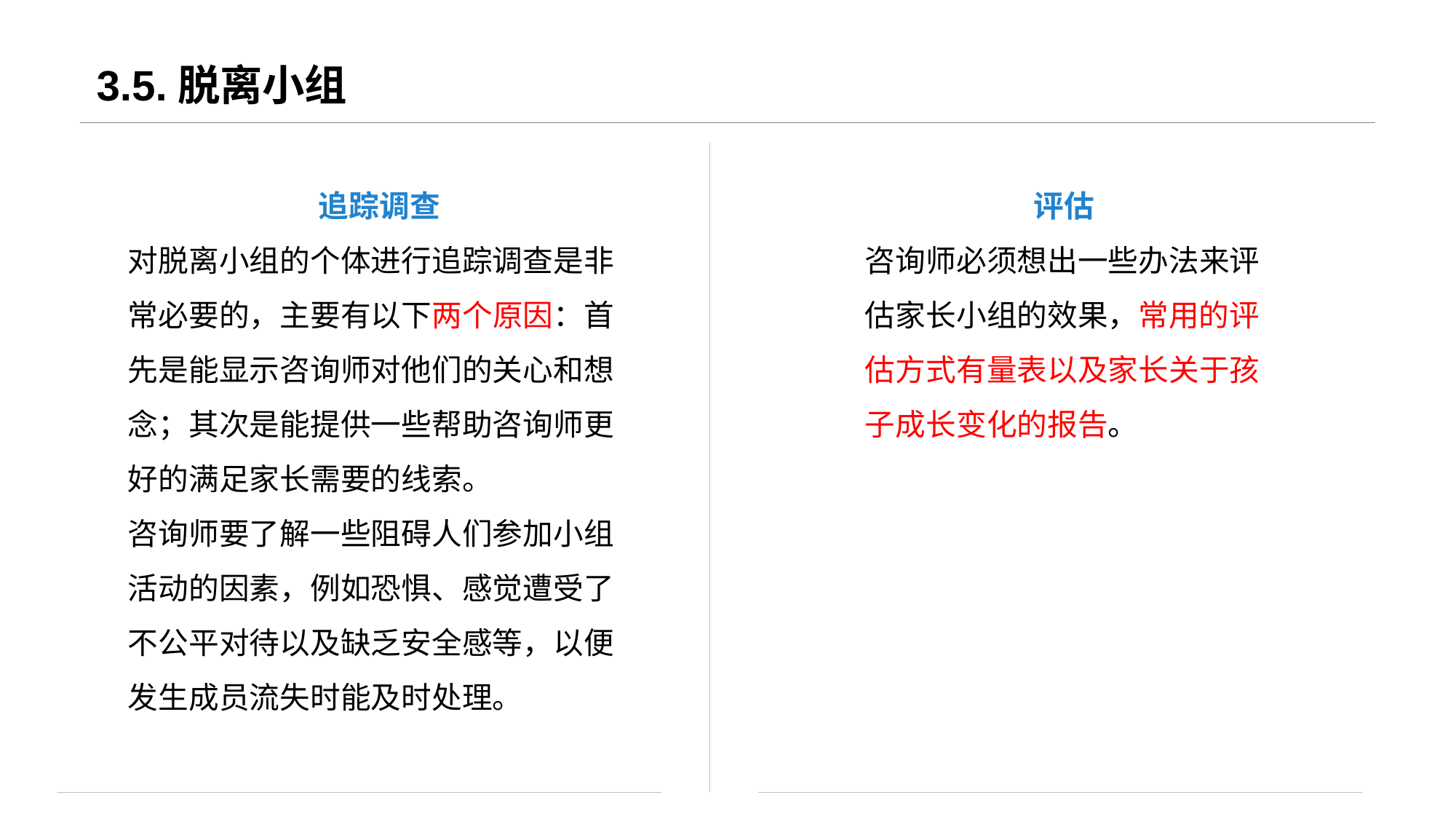

3.5.脱离小组

追踪调查
对脱离小组的个体进行追踪调查是非常必要的，主要有以下两个原因：首先是能显示咨询师对他们的关心和想念；其次是能提供一些帮助咨询师更好的满足家长需要的线索。
咨询师要了解一些阻碍人们参加小组活动的因素，例如恐惧、感觉遭受了不公平对待以及缺乏安全感等，以便发生成员流失时能及时处理。

评估
咨询师必须想出一些办法来评估家长小组的效果，常用的评估方式有量表以及家长关于孩子成长变化的报告。